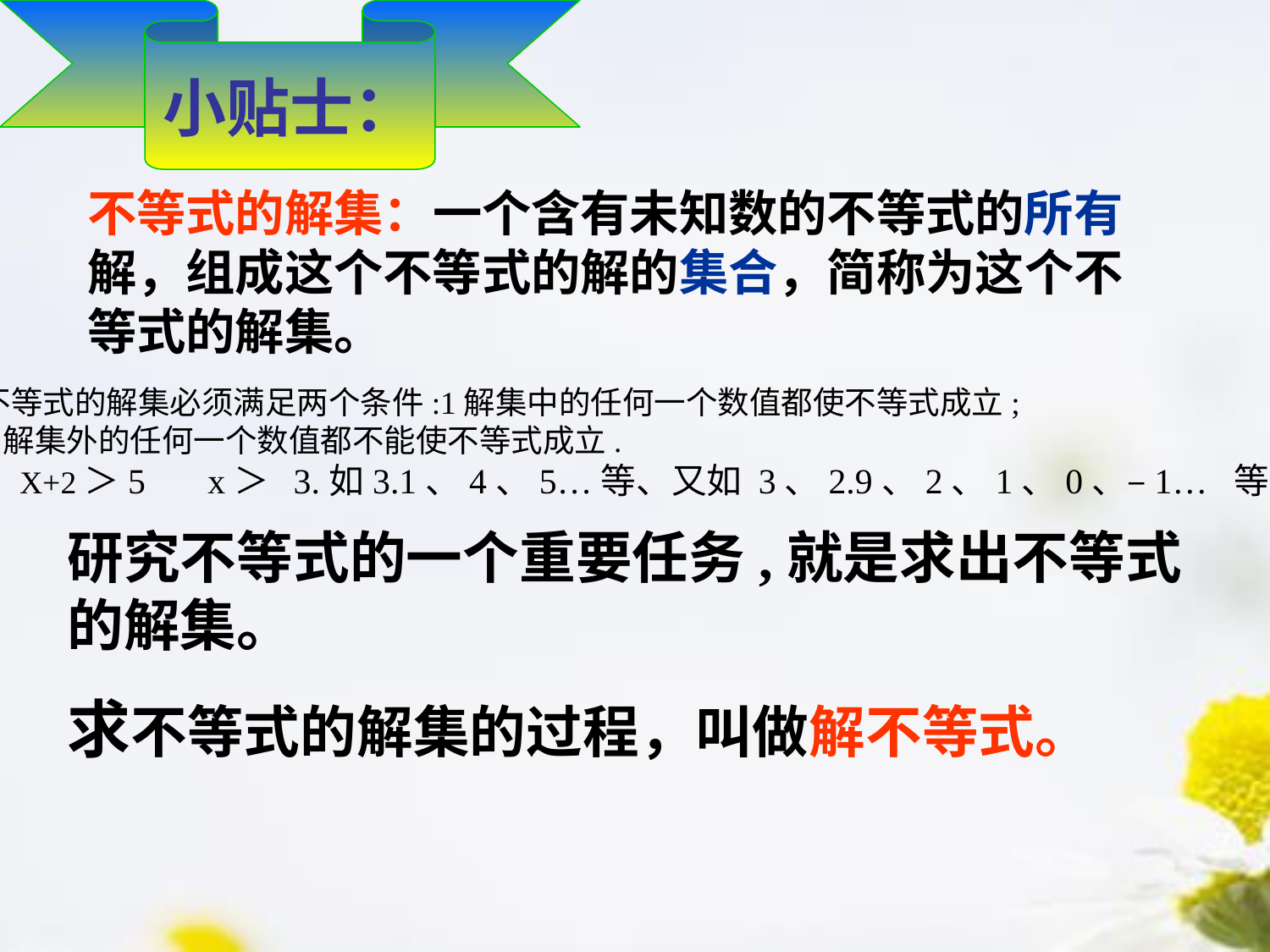

小贴士：
不等式的解集：一个含有未知数的不等式的所有解，组成这个不等式的解的集合，简称为这个不等式的解集。
不等式的解集必须满足两个条件:1解集中的任何一个数值都使不等式成立;
2解集外的任何一个数值都不能使不等式成立.
     X+2＞5       x＞  3.如3.1、4、5…等、又如 3、2.9、2、1、0、–1…  等
研究不等式的一个重要任务,就是求出不等式的解集。
求不等式的解集的过程，叫做解不等式。